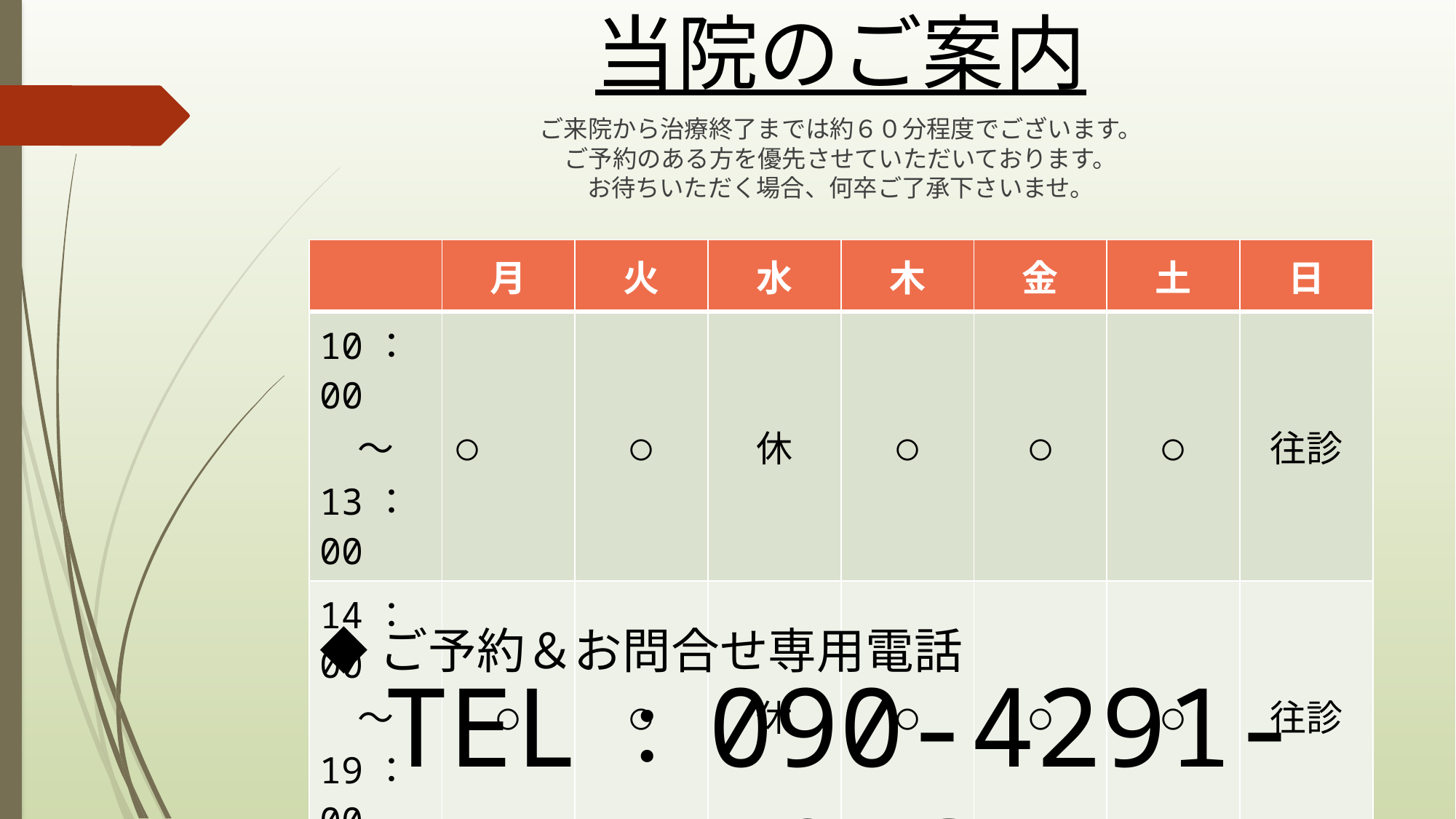

当院のご案内
# ご来院から治療終了までは約６０分程度でございます。 ご予約のある方を優先させていただいております。 お待ちいただく場合、何卒ご了承下さいませ。
|  | 月 | 火 | 水 | 木 | 金 | 土 | 日 |
| --- | --- | --- | --- | --- | --- | --- | --- |
| 10：00 ～ 13：00 | ○ | ○ | 休 | ○ | ○ | ○ | 往診 |
| 14：00 ～ 19：00 | ○ | ○ | 休 | ○ | ○ | ○ | 往診 |
◆ご予約＆お問合せ専用電話
TEL：090-4291-5056